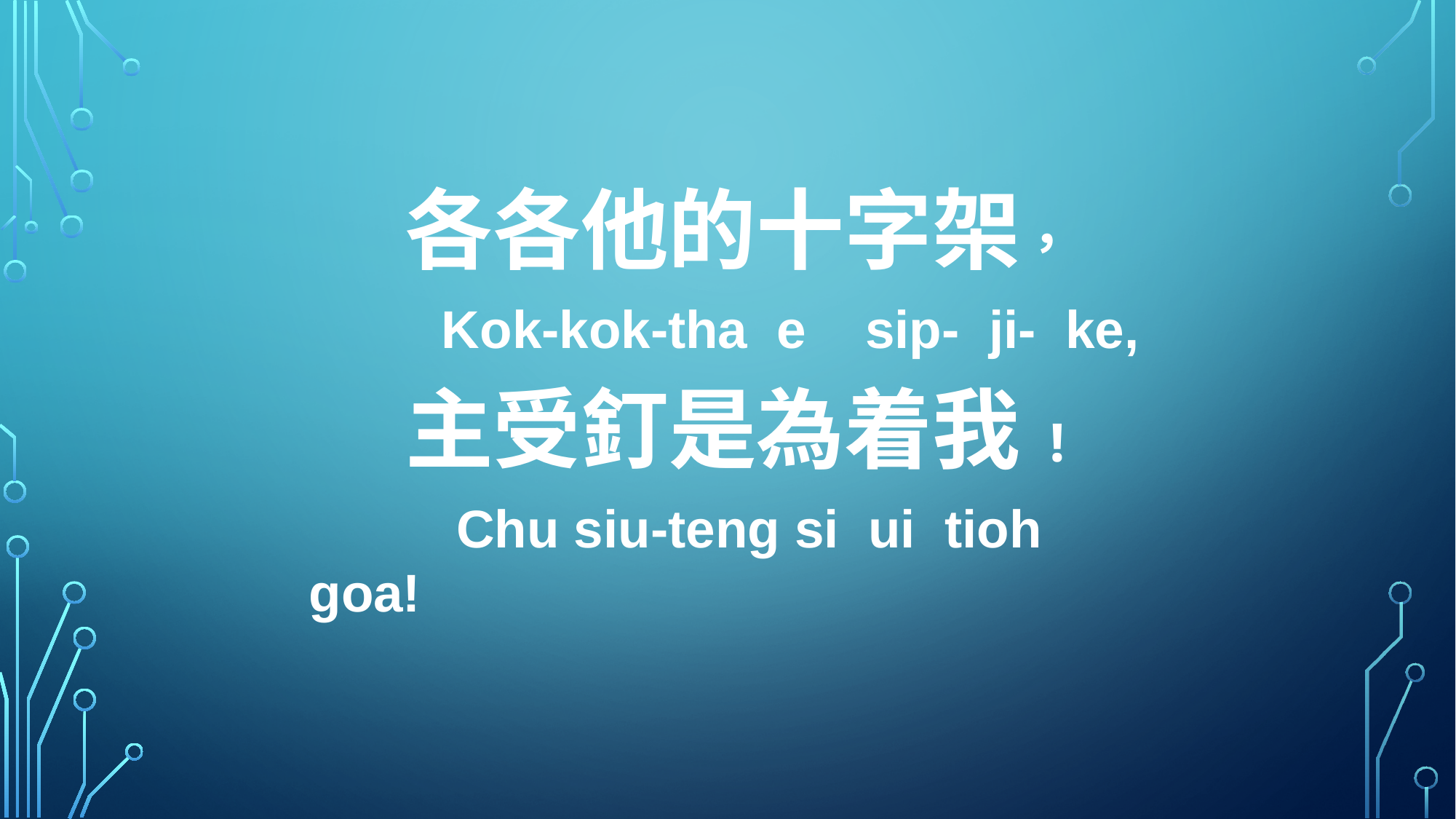

各各他的十字架，
         Kok-kok-tha  e    sip-  ji-  ke,
主受釘是為着我!
          Chu siu-teng si  ui  tioh  goa!